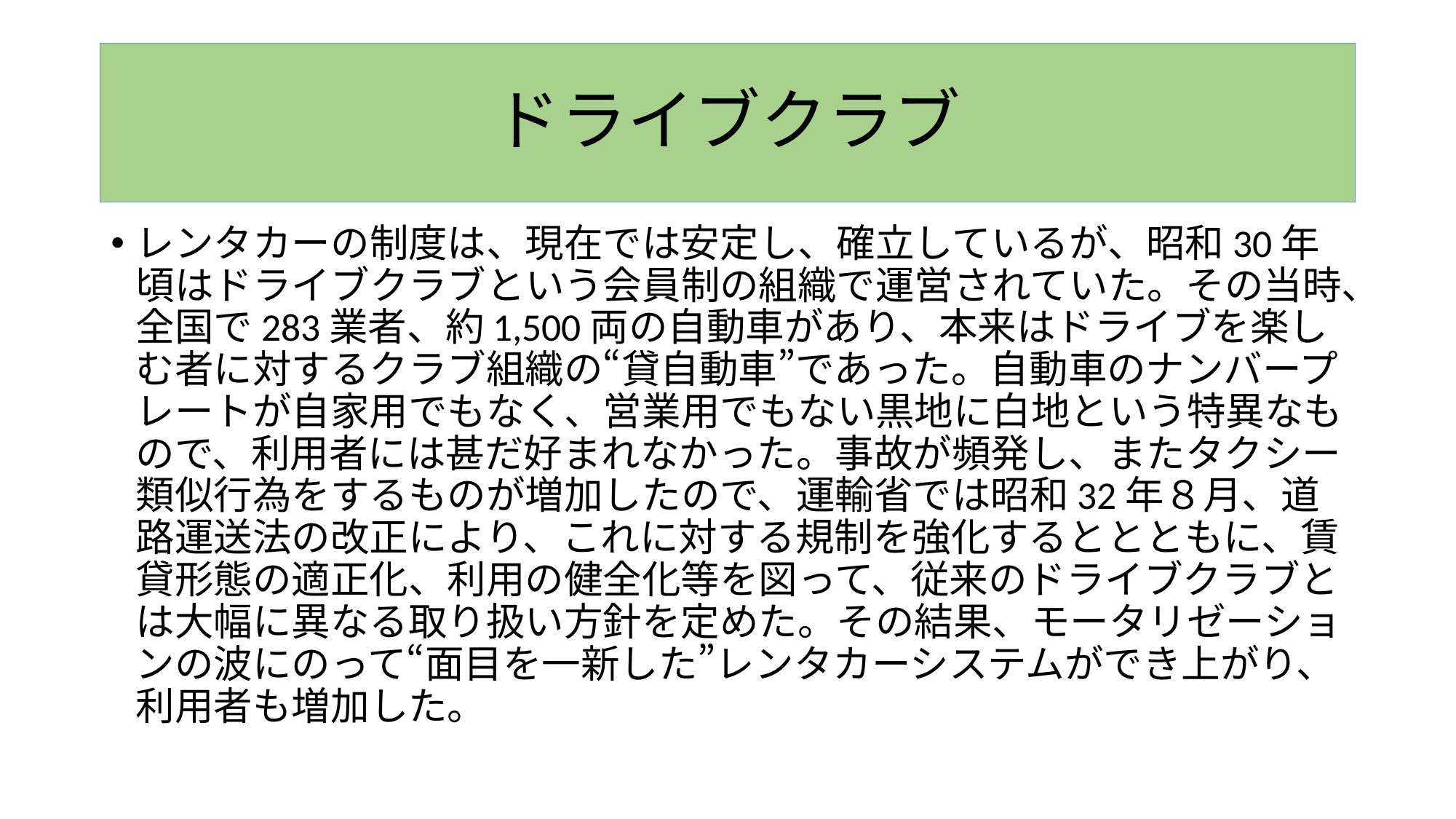

# ドライブクラブ
レンタカーの制度は、現在では安定し、確立しているが、昭和30年頃はドライブクラブという会員制の組織で運営されていた。その当時、全国で283業者、約1,500両の自動車があり、本来はドライブを楽しむ者に対するクラブ組織の“貸自動車”であった。自動車のナンバープレートが自家用でもなく、営業用でもない黒地に白地という特異なもので、利用者には甚だ好まれなかった。事故が頻発し、またタクシー類似行為をするものが増加したので、運輸省では昭和32年８月、道路運送法の改正により、これに対する規制を強化するととともに、賃貸形態の適正化、利用の健全化等を図って、従来のドライブクラブとは大幅に異なる取り扱い方針を定めた。その結果、モータリゼーションの波にのって“面目を一新した”レンタカーシステムができ上がり、利用者も増加した。